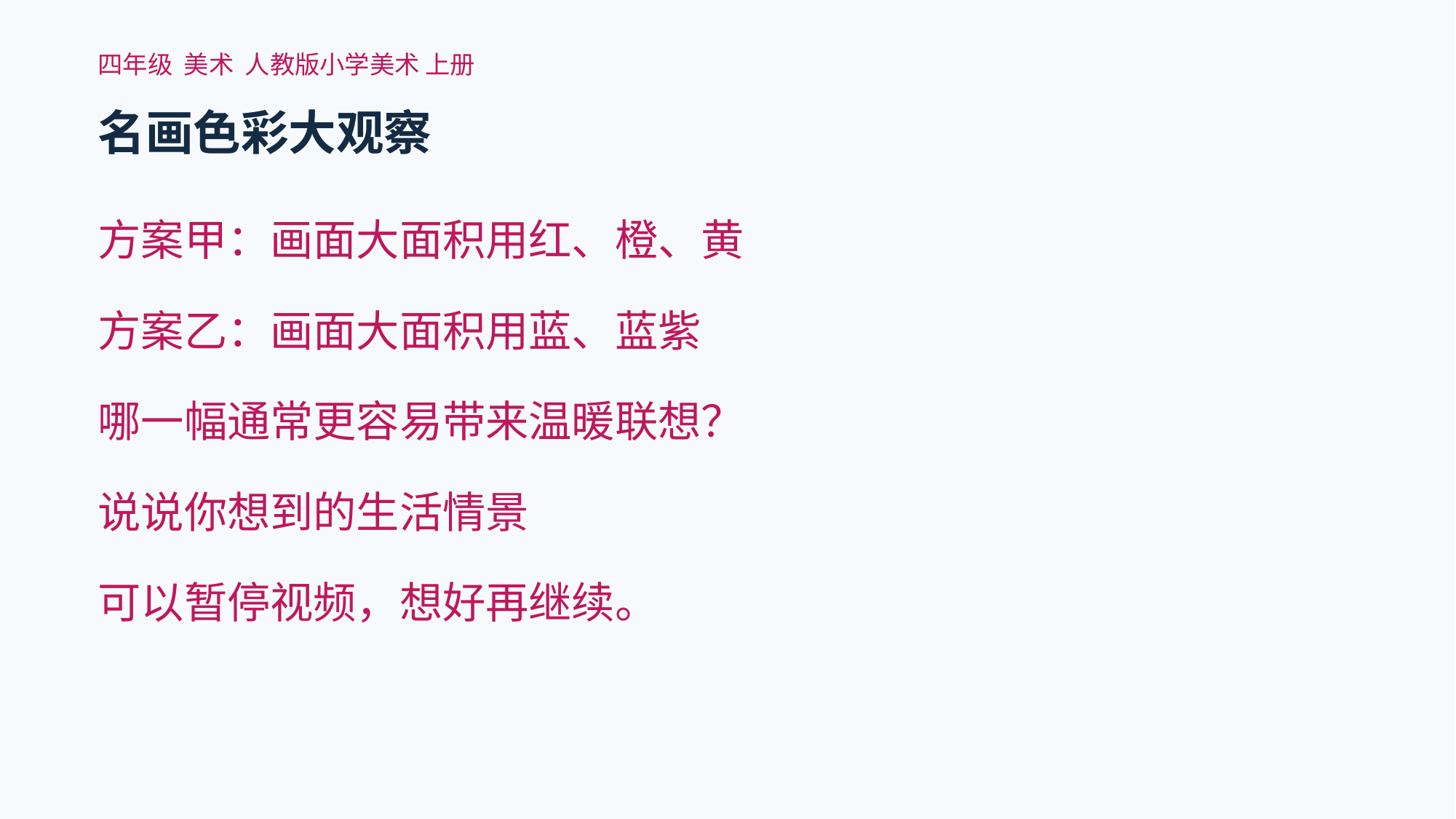

四年级  美术  人教版小学美术 上册
名画色彩大观察
方案甲：画面大面积用红、橙、黄
方案乙：画面大面积用蓝、蓝紫
哪一幅通常更容易带来温暖联想？
说说你想到的生活情景
可以暂停视频，想好再继续。